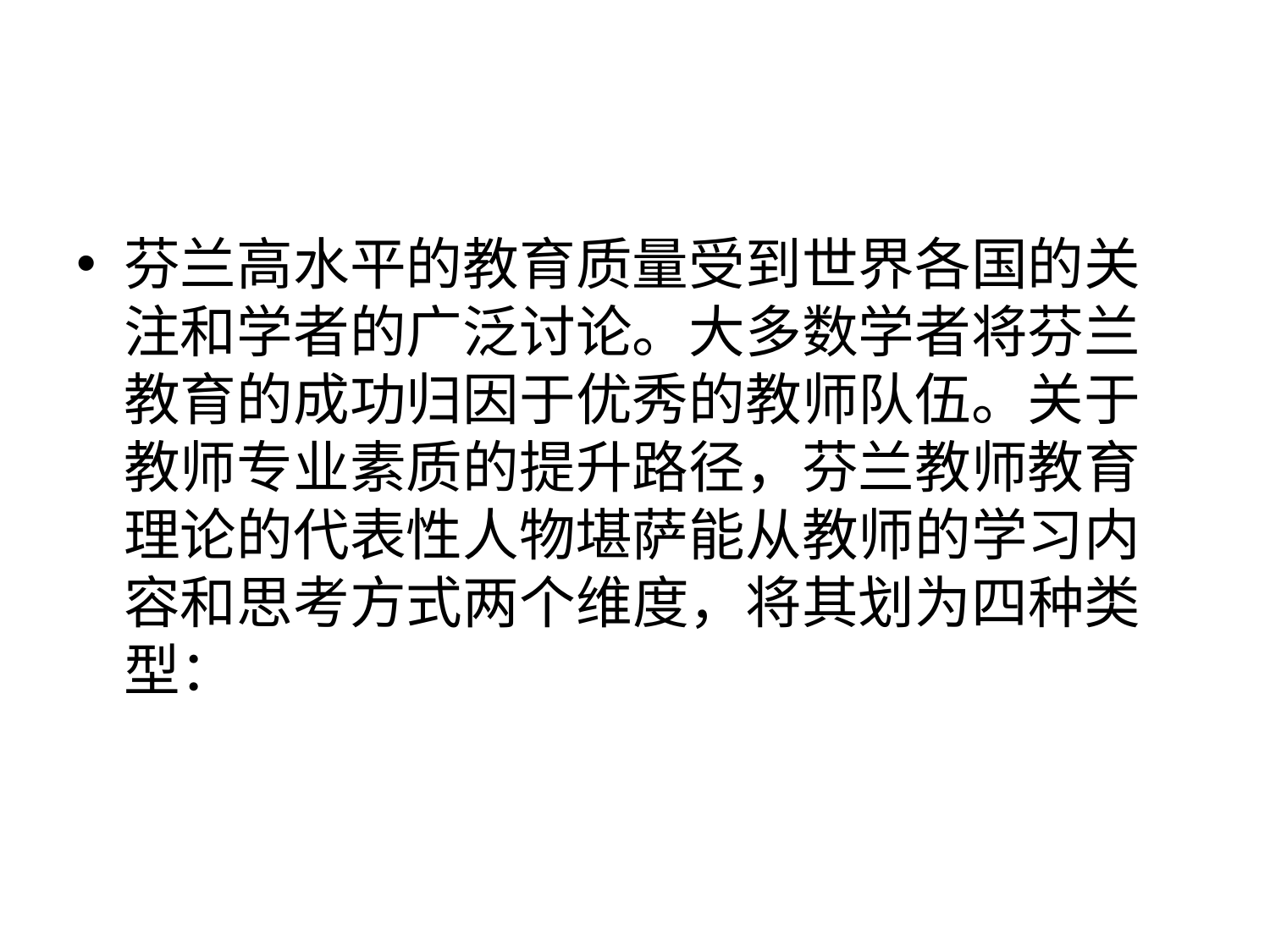

#
芬兰高水平的教育质量受到世界各国的关注和学者的广泛讨论。大多数学者将芬兰教育的成功归因于优秀的教师队伍。关于教师专业素质的提升路径，芬兰教师教育理论的代表性人物堪萨能从教师的学习内容和思考方式两个维度，将其划为四种类型：